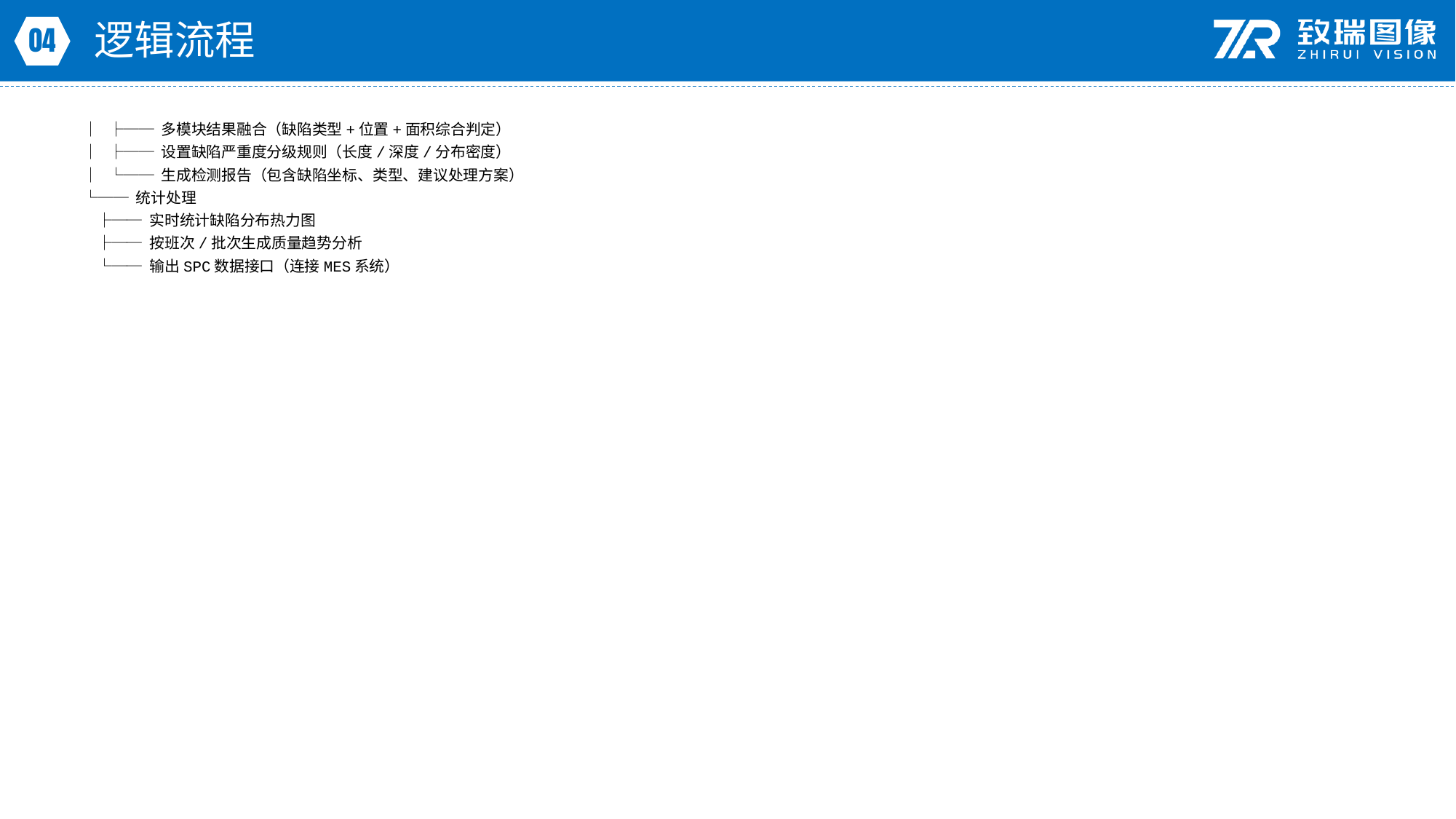

逻辑流程
04

│   ├── 多模块结果融合（缺陷类型+位置+面积综合判定）
│   ├── 设置缺陷严重度分级规则（长度/深度/分布密度）
│   └── 生成检测报告（包含缺陷坐标、类型、建议处理方案）
└── 统计处理
    ├── 实时统计缺陷分布热力图
    ├── 按班次/批次生成质量趋势分析
    └── 输出SPC数据接口（连接MES系统）